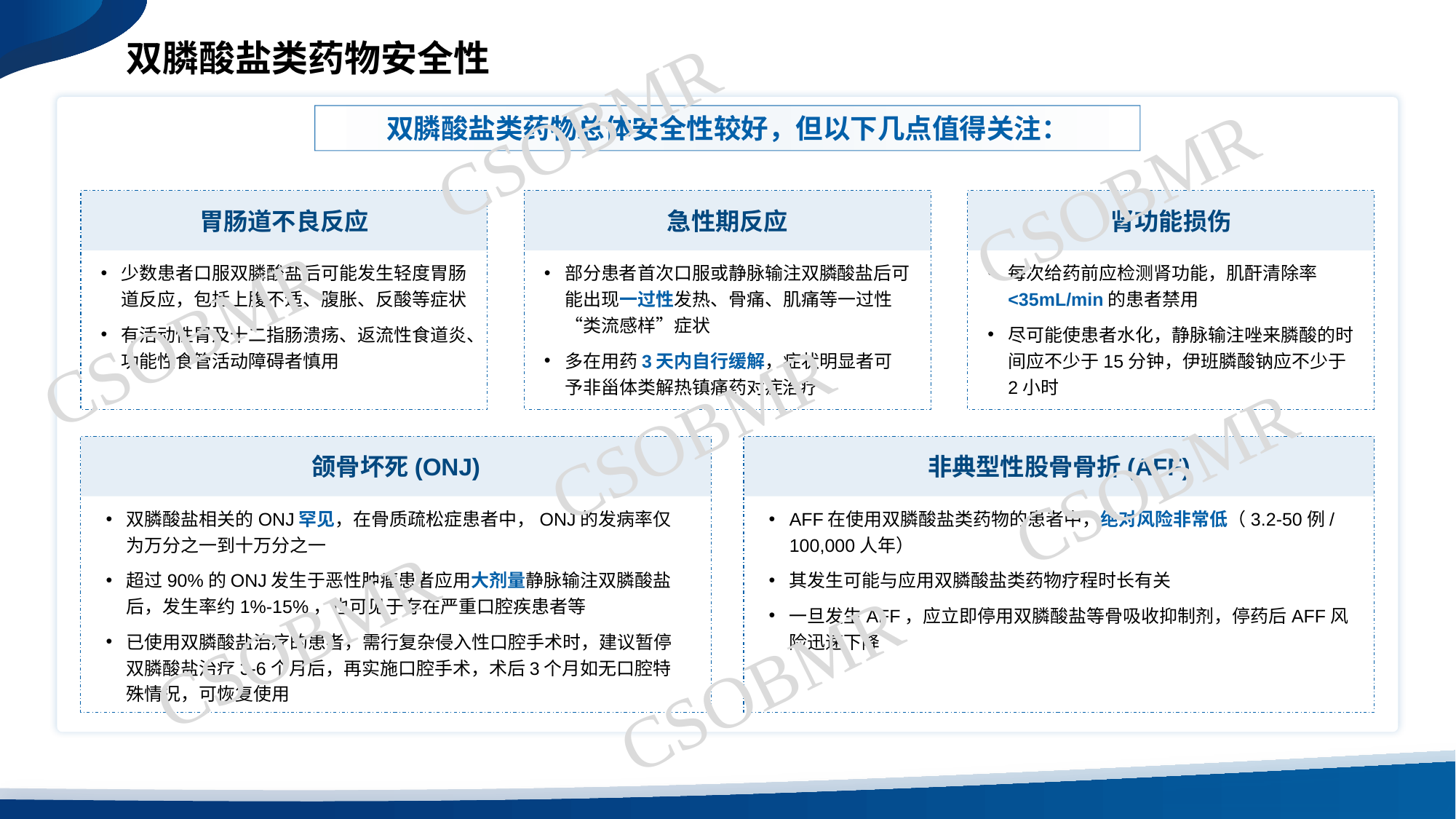

双膦酸盐类药物安全性
CSOBMR

双膦酸盐类药物总体安全性较好，但以下几点值得关注：
CSOBMR

胃肠道不良反应
少数患者口服双膦酸盐后可能发生轻度胃肠道反应，包括上腹不适、腹胀、反酸等症状
有活动性胃及十二指肠溃疡、返流性食道炎、功能性食管活动障碍者慎用

急性期反应
部分患者首次口服或静脉输注双膦酸盐后可能出现一过性发热、骨痛、肌痛等一过性“类流感样”症状
多在用药3天内自行缓解，症状明显者可予非甾体类解热镇痛药对症治疗

肾功能损伤
每次给药前应检测肾功能，肌酐清除率<35mL/min的患者禁用
尽可能使患者水化，静脉输注唑来膦酸的时间应不少于15分钟，伊班膦酸钠应不少于2小时
CSOBMR
CSOBMR
CSOBMR

颌骨坏死(ONJ)
双膦酸盐相关的ONJ罕见，在骨质疏松症患者中，ONJ的发病率仅为万分之一到十万分之一
超过90%的ONJ发生于恶性肿瘤患者应用大剂量静脉输注双膦酸盐后，发生率约1%-15%，也可见于存在严重口腔疾患者等
已使用双膦酸盐治疗的患者，需行复杂侵入性口腔手术时，建议暂停双膦酸盐治疗3-6个月后，再实施口腔手术，术后3个月如无口腔特殊情况，可恢复使用

非典型性股骨骨折(AFF)
AFF在使用双膦酸盐类药物的患者中，绝对风险非常低（3.2-50例/100,000人年）
其发生可能与应用双膦酸盐类药物疗程时长有关
一旦发生AFF，应立即停用双膦酸盐等骨吸收抑制剂，停药后AFF风险迅速下降
CSOBMR
CSOBMR